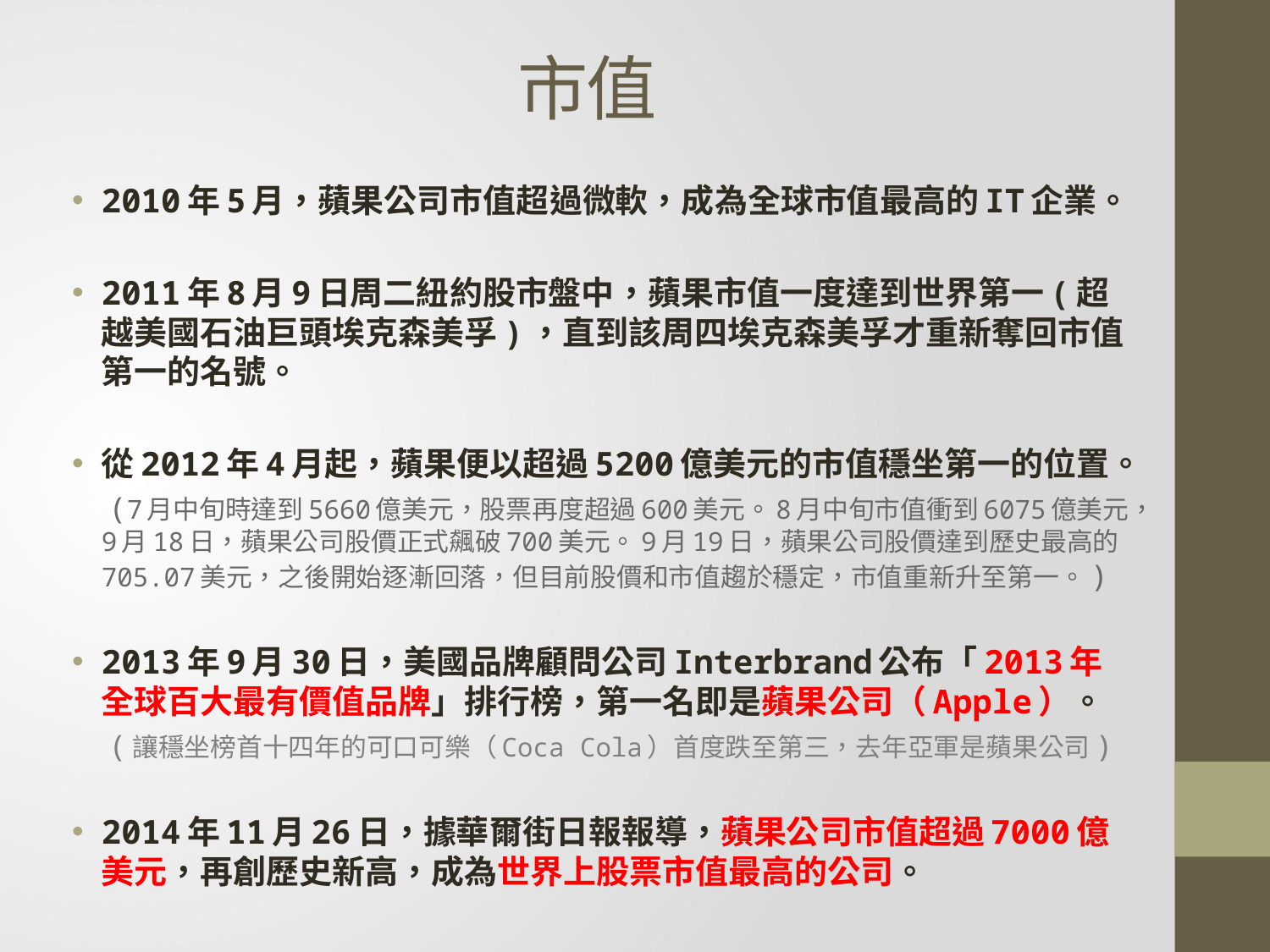

# 市值
2010年5月，蘋果公司市值超過微軟，成為全球市值最高的IT企業。

2011年8月9日周二紐約股市盤中，蘋果市值一度達到世界第一(超越美國石油巨頭埃克森美孚)，直到該周四埃克森美孚才重新奪回市值第一的名號。

從2012年4月起，蘋果便以超過5200億美元的市值穩坐第一的位置。
  (7月中旬時達到5660億美元，股票再度超過600美元。8月中旬市值衝到6075億美元，9月18日，蘋果公司股價正式飆破700美元。9月19日，蘋果公司股價達到歷史最高的705.07美元，之後開始逐漸回落，但目前股價和市值趨於穩定，市值重新升至第一。)

2013年9月30日，美國品牌顧問公司Interbrand公布「2013年全球百大最有價值品牌」排行榜，第一名即是蘋果公司（Apple）。
  (讓穩坐榜首十四年的可口可樂（Coca Cola）首度跌至第三，去年亞軍是蘋果公司)

2014年11月26日，據華爾街日報報導，蘋果公司市值超過7000億美元，再創歷史新高，成為世界上股票市值最高的公司。